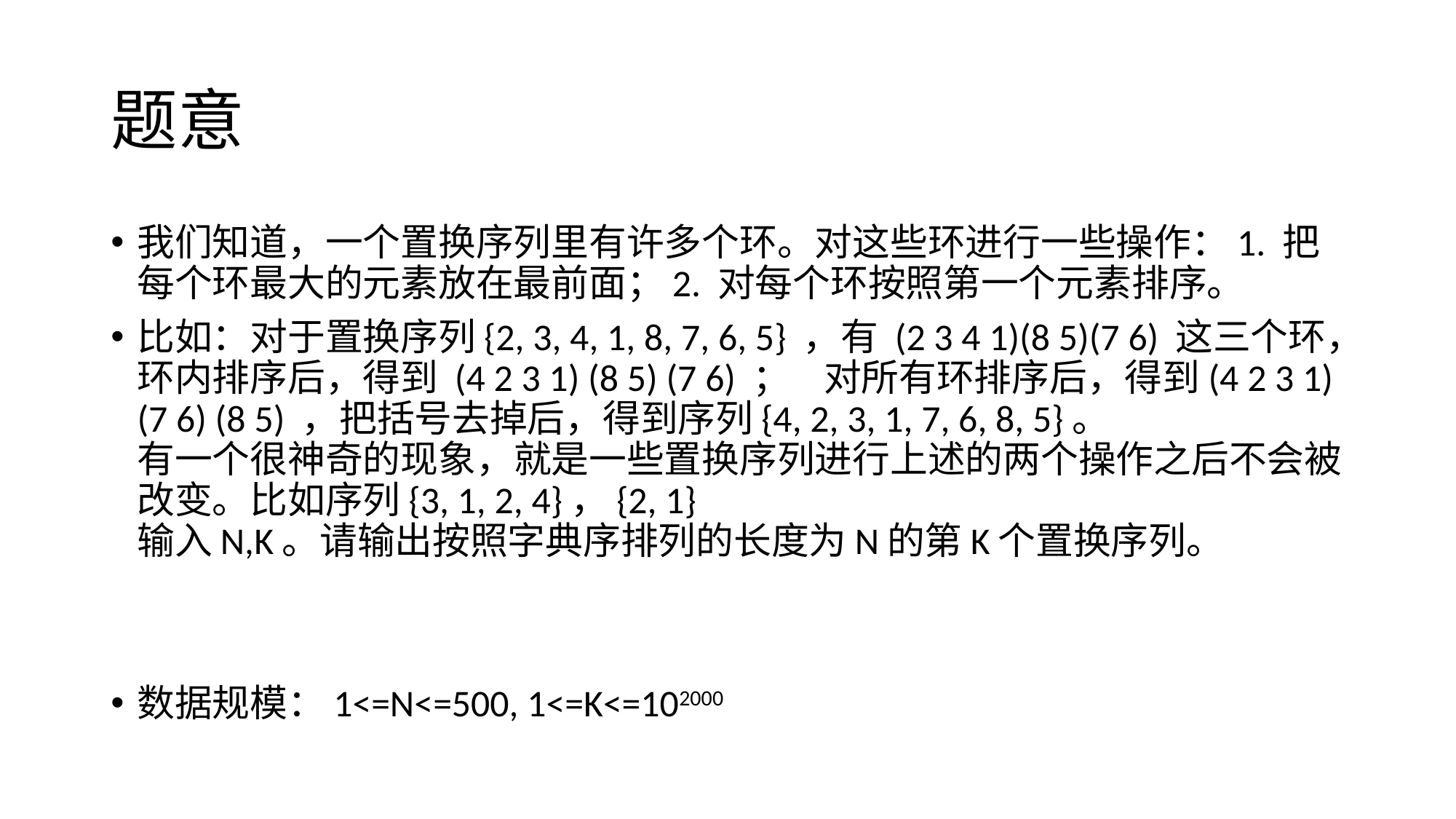

# 题意
我们知道，一个置换序列里有许多个环。对这些环进行一些操作：1. 把每个环最大的元素放在最前面；2. 对每个环按照第一个元素排序。
比如：对于置换序列{2, 3, 4, 1, 8, 7, 6, 5} ，有 (2 3 4 1)(8 5)(7 6) 这三个环，环内排序后，得到 (4 2 3 1) (8 5) (7 6) ；    对所有环排序后，得到(4 2 3 1) (7 6) (8 5) ，把括号去掉后，得到序列{4, 2, 3, 1, 7, 6, 8, 5}。
有一个很神奇的现象，就是一些置换序列进行上述的两个操作之后不会被改变。比如序列{3, 1, 2, 4}，{2, 1}
输入N,K。请输出按照字典序排列的长度为N的第K个置换序列。

数据规模：1<=N<=500, 1<=K<=102000